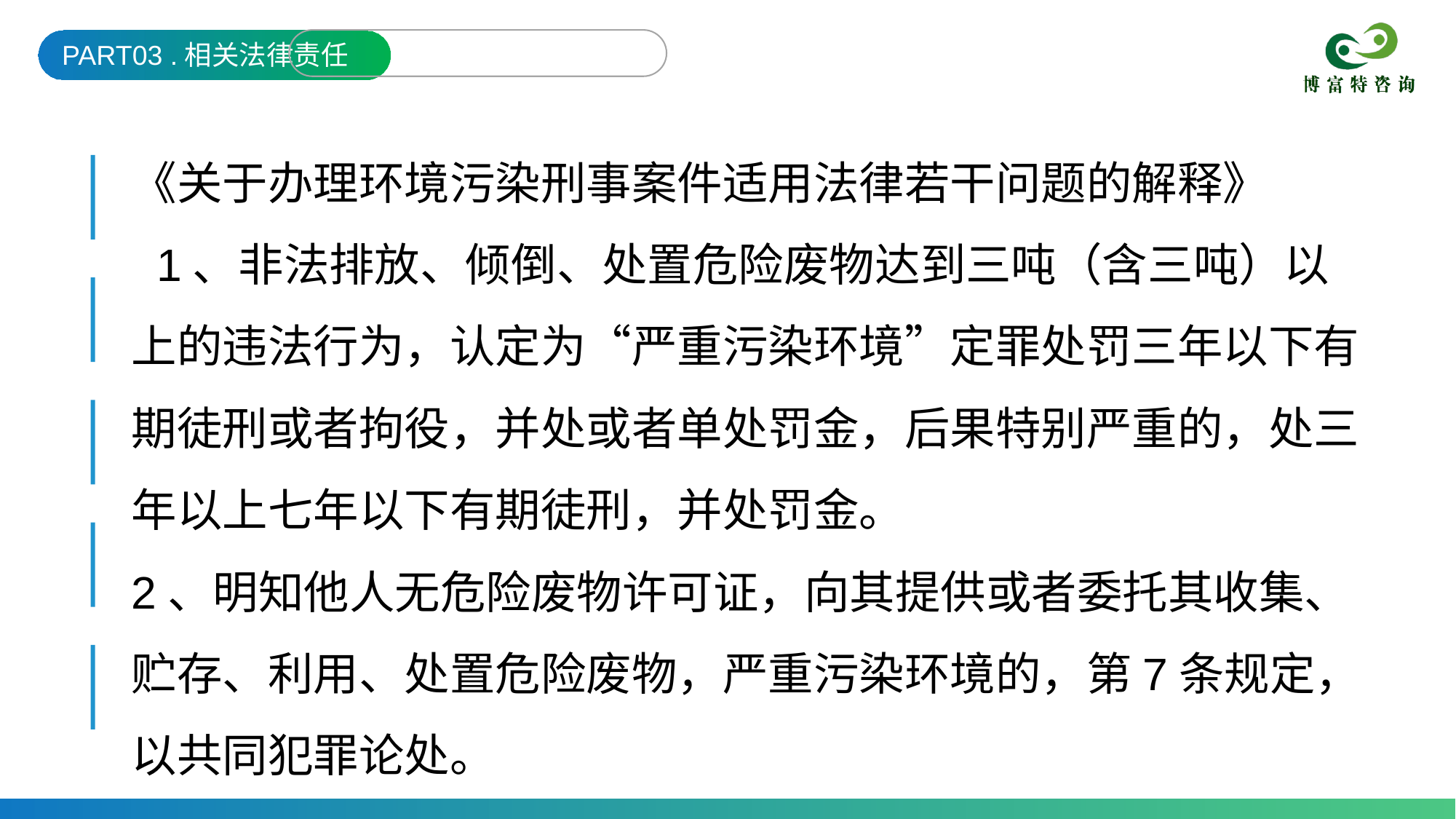

PART03 .相关法律责任
《关于办理环境污染刑事案件适用法律若干问题的解释》
  1、非法排放、倾倒、处置危险废物达到三吨（含三吨）以上的违法行为，认定为“严重污染环境”定罪处罚三年以下有期徒刑或者拘役，并处或者单处罚金，后果特别严重的，处三年以上七年以下有期徒刑，并处罚金。
2、明知他人无危险废物许可证，向其提供或者委托其收集、贮存、利用、处置危险废物，严重污染环境的，第7条规定，以共同犯罪论处。